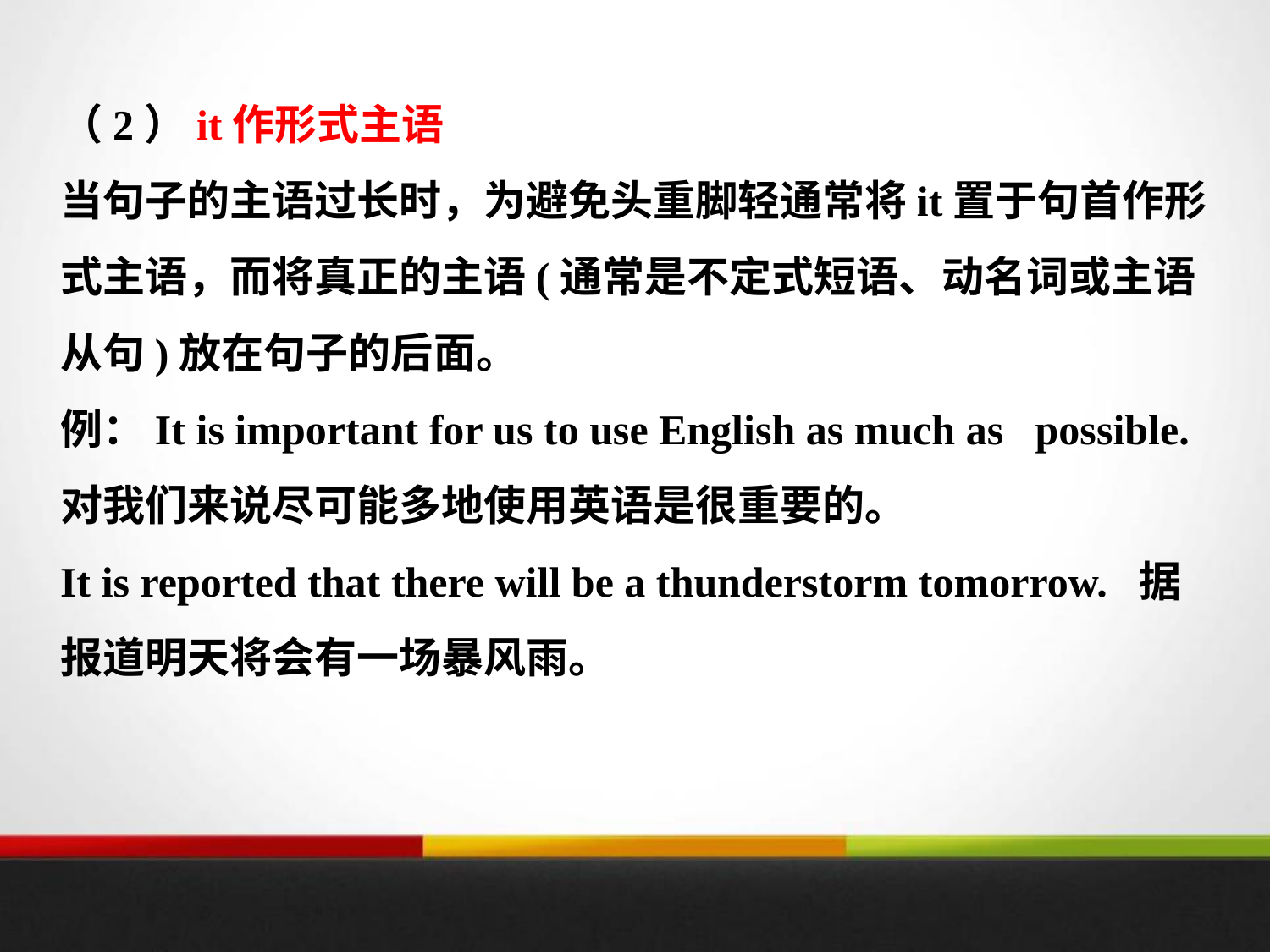

（2）it作形式主语
当句子的主语过长时，为避免头重脚轻通常将it置于句首作形式主语，而将真正的主语(通常是不定式短语、动名词或主语从句)放在句子的后面。
例：It is important for us to use English as much as   possible.
对我们来说尽可能多地使用英语是很重要的。
It is reported that there will be a thunderstorm tomorrow.  据报道明天将会有一场暴风雨。